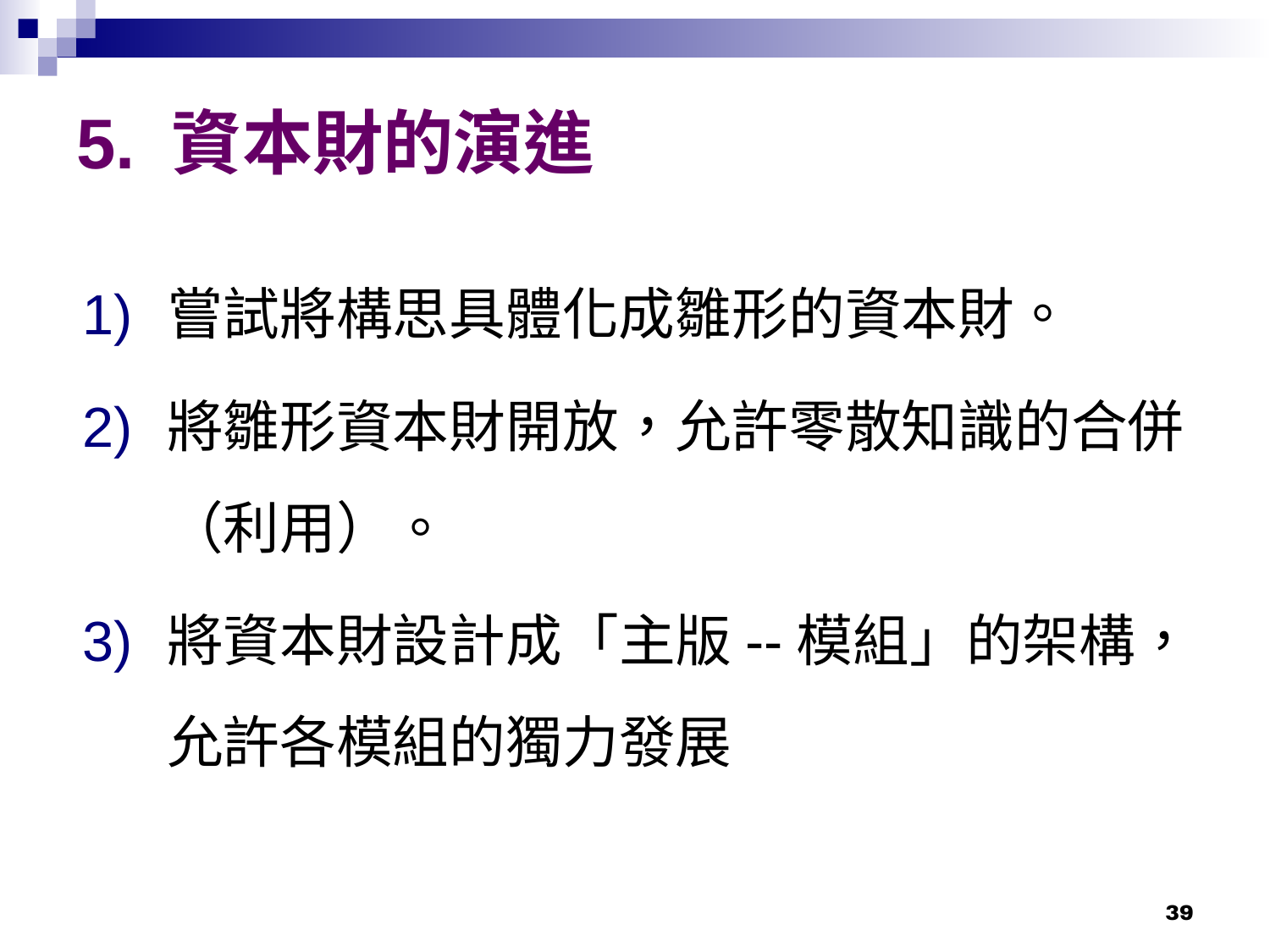

# 5. 資本財的演進
嘗試將構思具體化成雛形的資本財。
將雛形資本財開放，允許零散知識的合併（利用）。
將資本財設計成「主版--模組」的架構，允許各模組的獨力發展
39